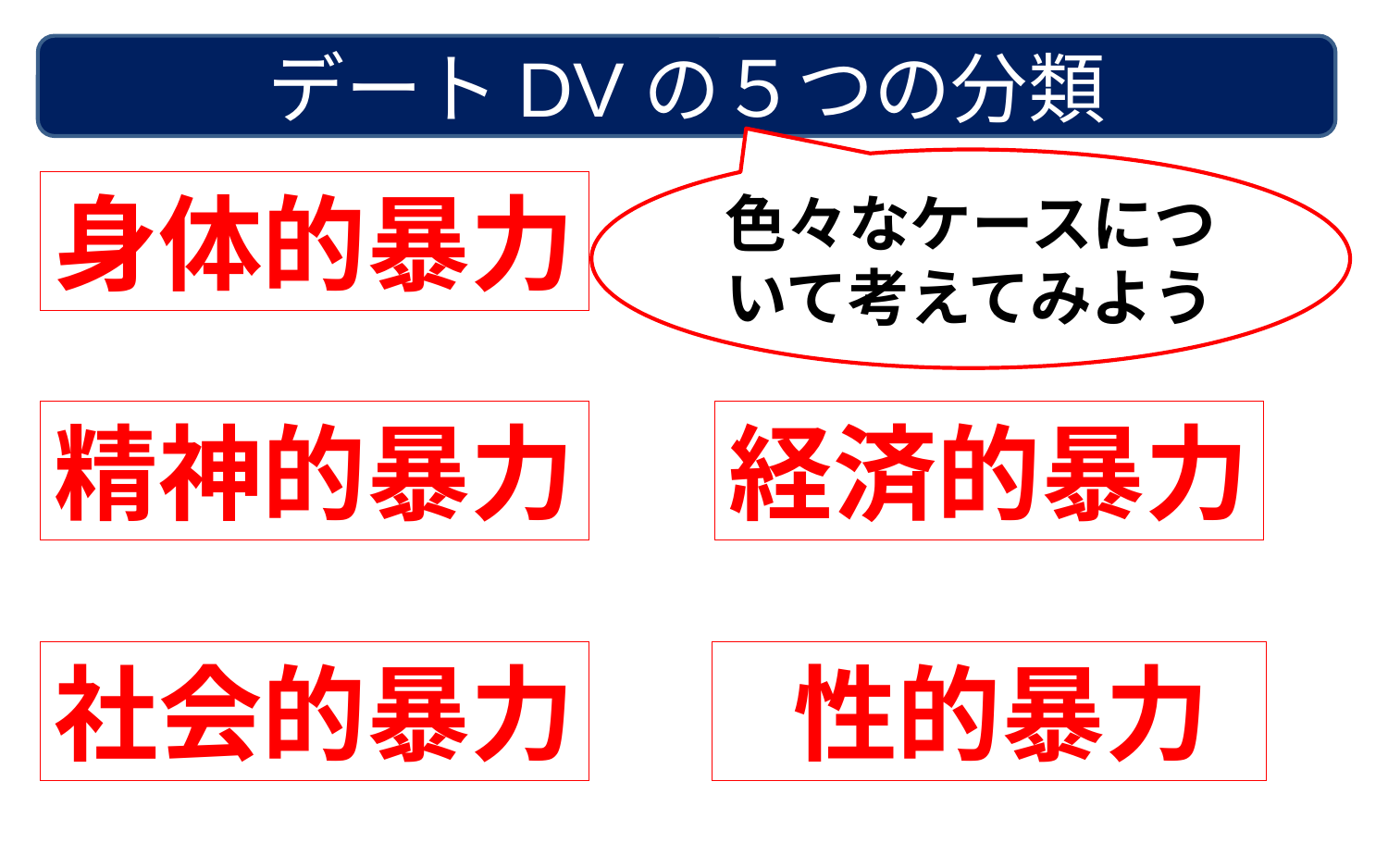

デートDVの５つの分類
色々なケースについて考えてみよう
身体的暴力
精神的暴力
経済的暴力
社会的暴力
 性的暴力